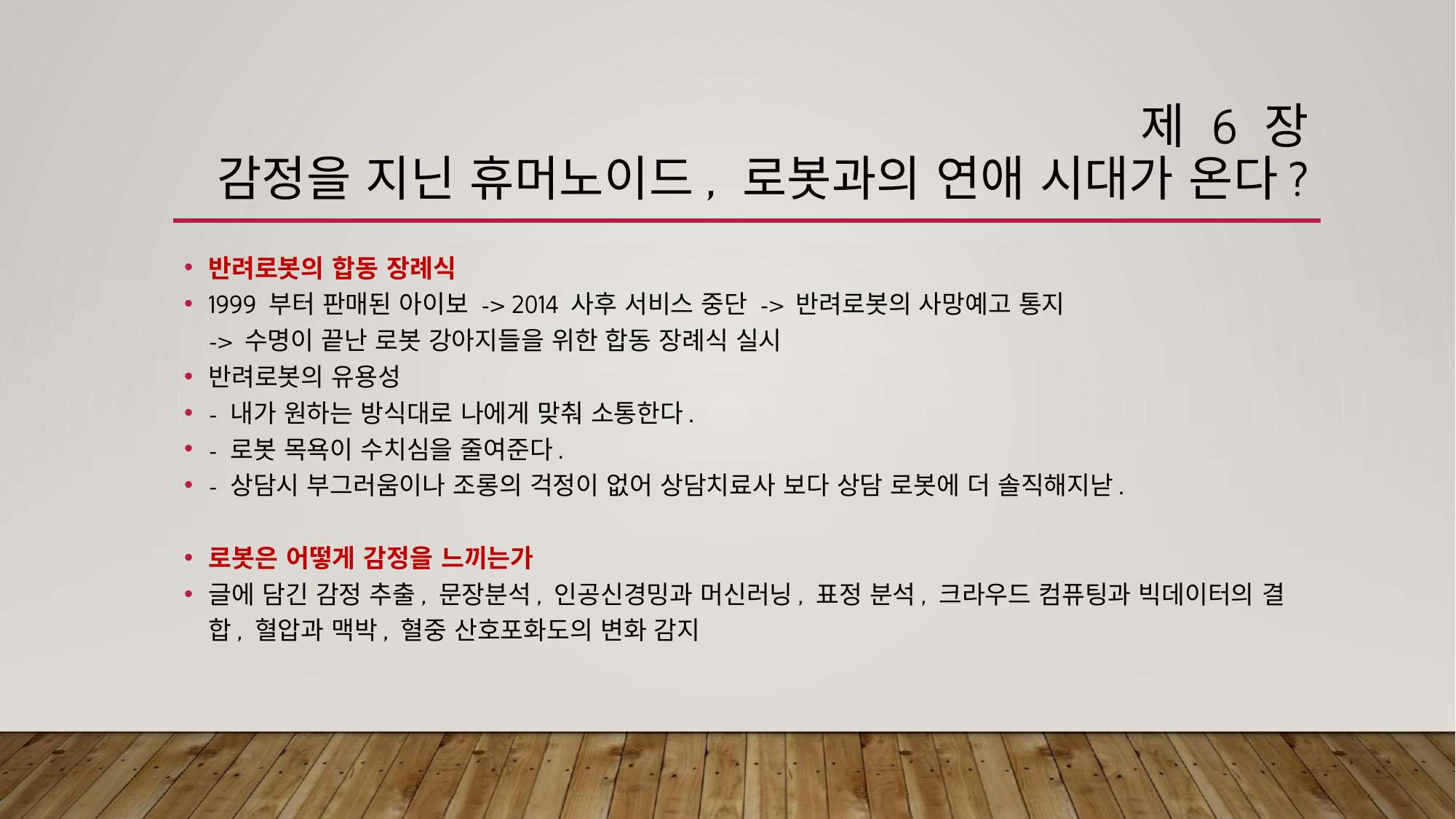

# 제 6 장 감정을 지닌 휴머노이드, 로봇과의 연애 시대가 온다?
반려로봇의 합동 장례식
1999 부터 판매된 아이보 -> 2014 사후 서비스 중단 -> 반려로봇의 사망예고 통지
-> 수명이 끝난 로봇 강아지들을 위한 합동 장례식 실시
반려로봇의 유용성
- 내가 원하는 방식대로 나에게 맞춰 소통한다.
- 로봇 목욕이 수치심을 줄여준다.
- 상담시 부그러움이나 조롱의 걱정이 없어 상담치료사 보다 상담 로봇에 더 솔직해지낟.

로봇은 어떻게 감정을 느끼는가
글에 담긴 감정 추출, 문장분석, 인공신경밍과 머신러닝, 표정 분석, 크라우드 컴퓨팅과 빅데이터의 결합, 혈압과 맥박, 혈중 산호포화도의 변화 감지